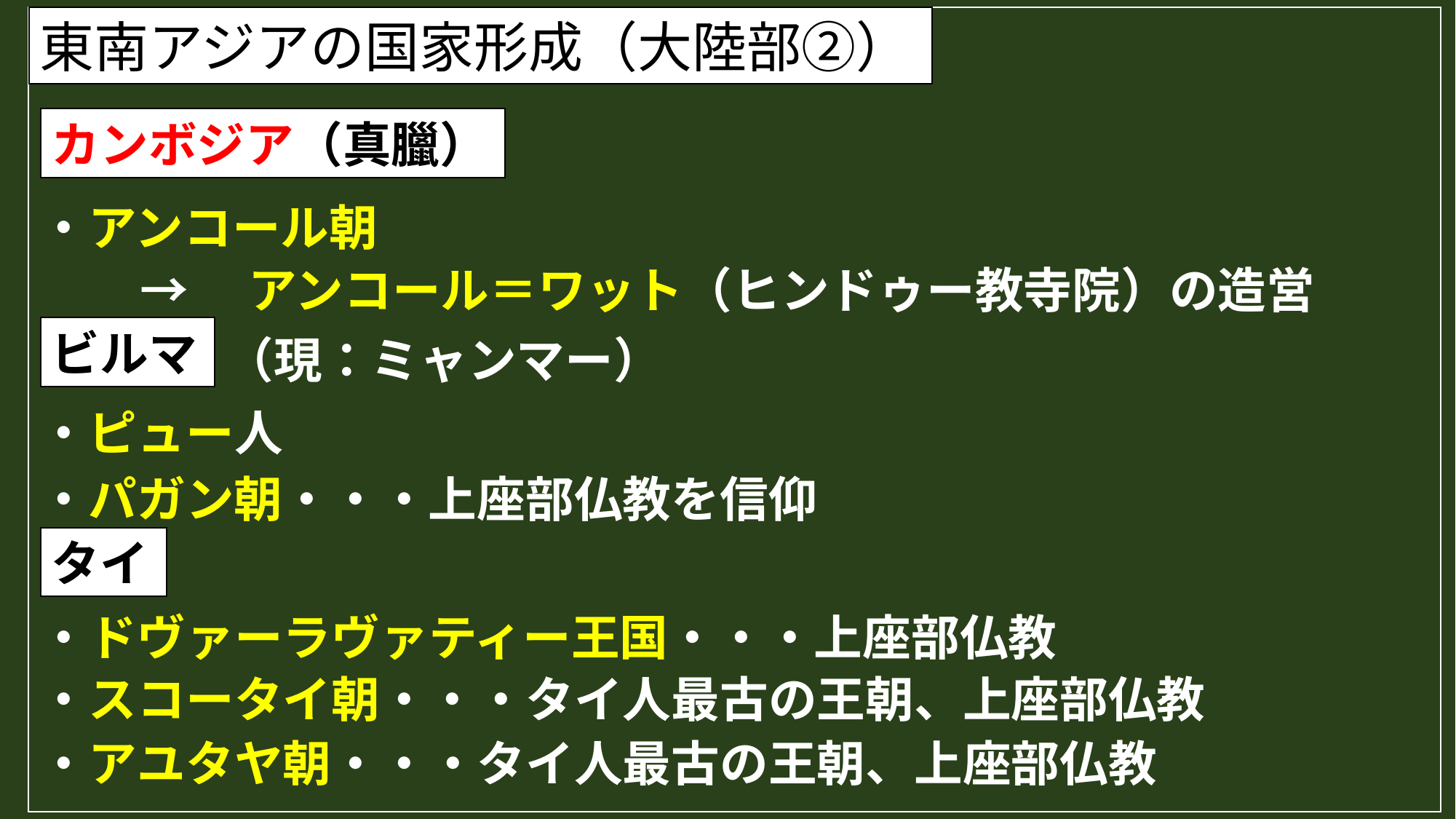

東南アジアの国家形成（大陸部②）
カンボジア（真臘）
・アンコール朝
→　アンコール＝ワット（ヒンドゥー教寺院）の造営
ビルマ
（現：ミャンマー）
・ピュー人
・パガン朝・・・上座部仏教を信仰
タイ
・ドヴァーラヴァティー王国・・・上座部仏教
・スコータイ朝・・・タイ人最古の王朝、上座部仏教
・アユタヤ朝・・・タイ人最古の王朝、上座部仏教